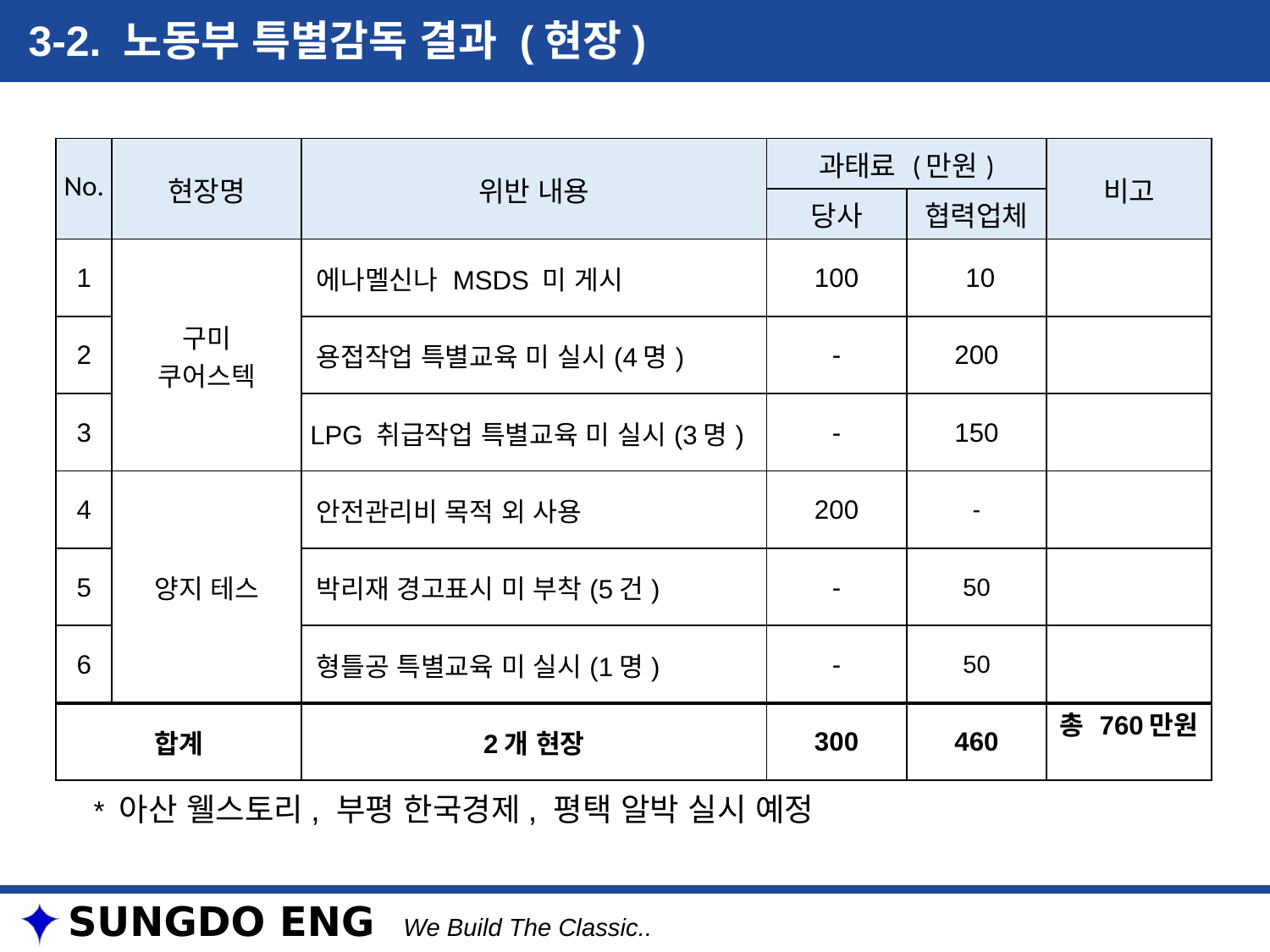

|  |  |  |
| --- | --- | --- |
|  |  |  |
|  |  |  |
|  |  |  |
|  |  |  |
|  |  |  |
|  |  |  |
|  |  |  |
|  |  |  |
|  |  |  |
|  |  |  |
|  |  |  |
|  |  |  |
3-2. 노동부 특별감독 결과 (현장)
| No. | 현장명 | 위반 내용 | 과태료 (만원) |  | 비고 |
| --- | --- | --- | --- | --- | --- |
|  |  |  | 당사 | 협력업체 |  |
| 1 | 구미 쿠어스텍 | 에나멜신나 MSDS 미 게시 | 100 | 10 |  |
| 2 |  | 용접작업 특별교육 미 실시(4명) | - | 200 |  |
| 3 |  | LPG 취급작업 특별교육 미 실시(3명) | - | 150 |  |
| 4 | 양지 테스 | 안전관리비 목적 외 사용 | 200 | - |  |
| 5 |  | 박리재 경고표시 미 부착(5건) | - | 50 |  |
| 6 |  | 형틀공 특별교육 미 실시(1명) | - | 50 |  |
| 합계 |  | 2개 현장 | 300 | 460 | 총 760만원 |
* 아산 웰스토리, 부평 한국경제, 평택 알박 실시 예정